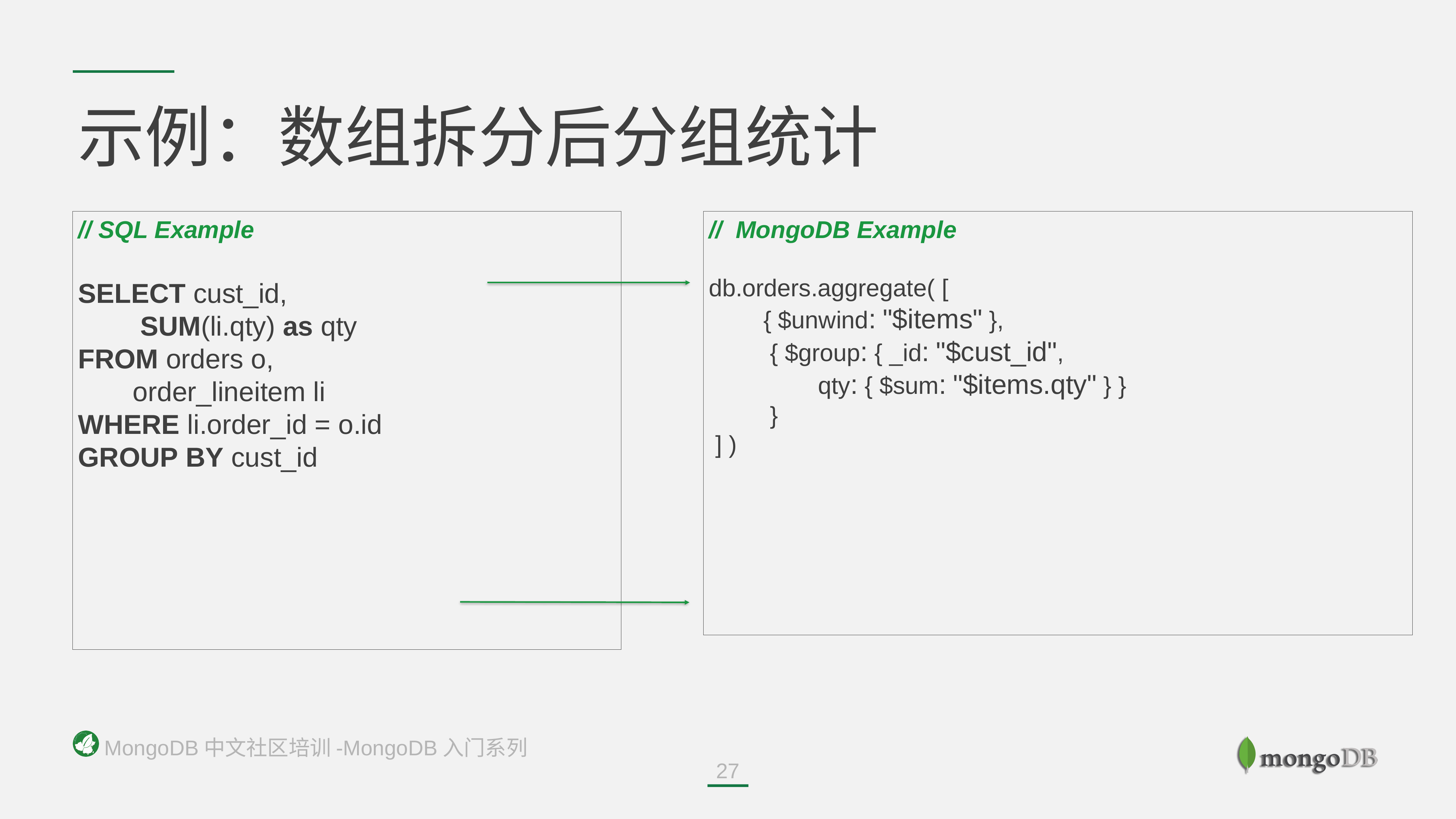

示例：数组拆分后分组统计
// SQL Example
SELECT cust_id,
	 SUM(li.qty) as qty
FROM orders o,
	order_lineitem li
WHERE li.order_id = o.id
GROUP BY cust_id

//  MongoDB Example

db.orders.aggregate( [
	{ $unwind: "$items" },
	 { $group: { _id: "$cust_id",
		qty: { $sum: "$items.qty" } }
	 }
 ] )